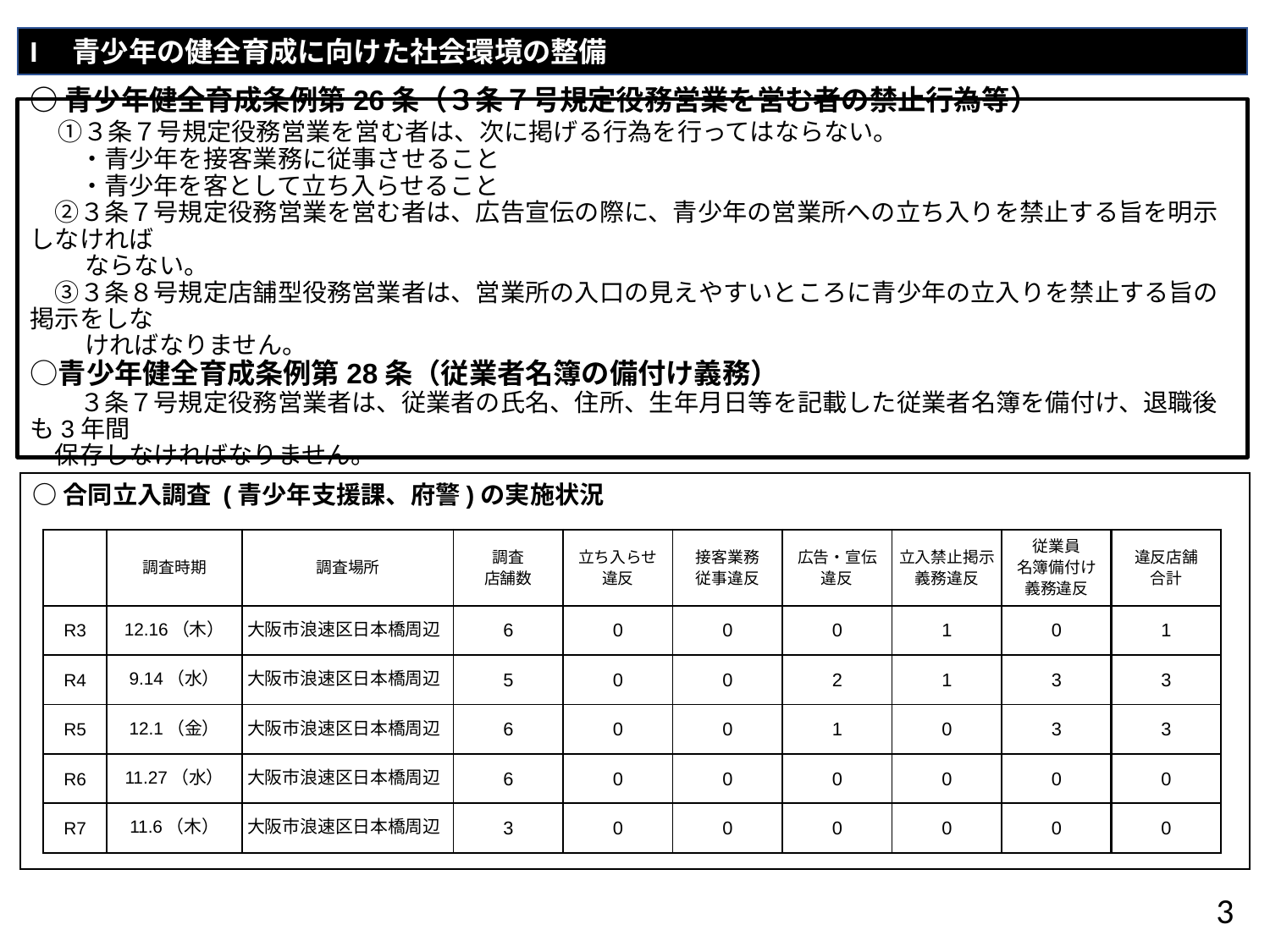

I　青少年の健全育成に向けた社会環境の整備
# ○青少年健全育成条例第26条（３条７号規定役務営業を営む者の禁止行為等） 　①３条７号規定役務営業を営む者は、次に掲げる行為を行ってはならない。 　　・青少年を接客業務に従事させること 　　・青少年を客として立ち入らせること 　②３条７号規定役務営業を営む者は、広告宣伝の際に、青少年の営業所への立ち入りを禁止する旨を明示しなければ 　　 ならない。 　③３条８号規定店舗型役務営業者は、営業所の入口の見えやすいところに青少年の立入りを禁止する旨の掲示をしな 　　 ければなりません。 ○青少年健全育成条例第28条（従業者名簿の備付け義務） 　　３条７号規定役務営業者は、従業者の氏名、住所、生年月日等を記載した従業者名簿を備付け、退職後も3年間 　保存しなければなりません。

○合同立入調査 (青少年支援課、府警)の実施状況

|  | 調査時期 | 調査場所 | 調査 店舗数 | 立ち入らせ 違反 | 接客業務 従事違反 | 広告・宣伝 違反 | 立入禁止掲示義務違反 | 従業員 名簿備付け 義務違反 | 違反店舗 合計 |
| --- | --- | --- | --- | --- | --- | --- | --- | --- | --- |
| R3 | 12.16（木） | 大阪市浪速区日本橋周辺 | 6 | 0 | 0 | 0 | 1 | 0 | 1 |
| R4 | 9.14（水） | 大阪市浪速区日本橋周辺 | 5 | 0 | 0 | 2 | 1 | 3 | 3 |
| R5 | 12.1（金） | 大阪市浪速区日本橋周辺 | 6 | 0 | 0 | 1 | 0 | 3 | 3 |
| R6 | 11.27（水） | 大阪市浪速区日本橋周辺 | 6 | 0 | 0 | 0 | 0 | 0 | 0 |
| R7 | 11.6（木） | 大阪市浪速区日本橋周辺 | 3 | 0 | 0 | 0 | 0 | 0 | 0 |
3